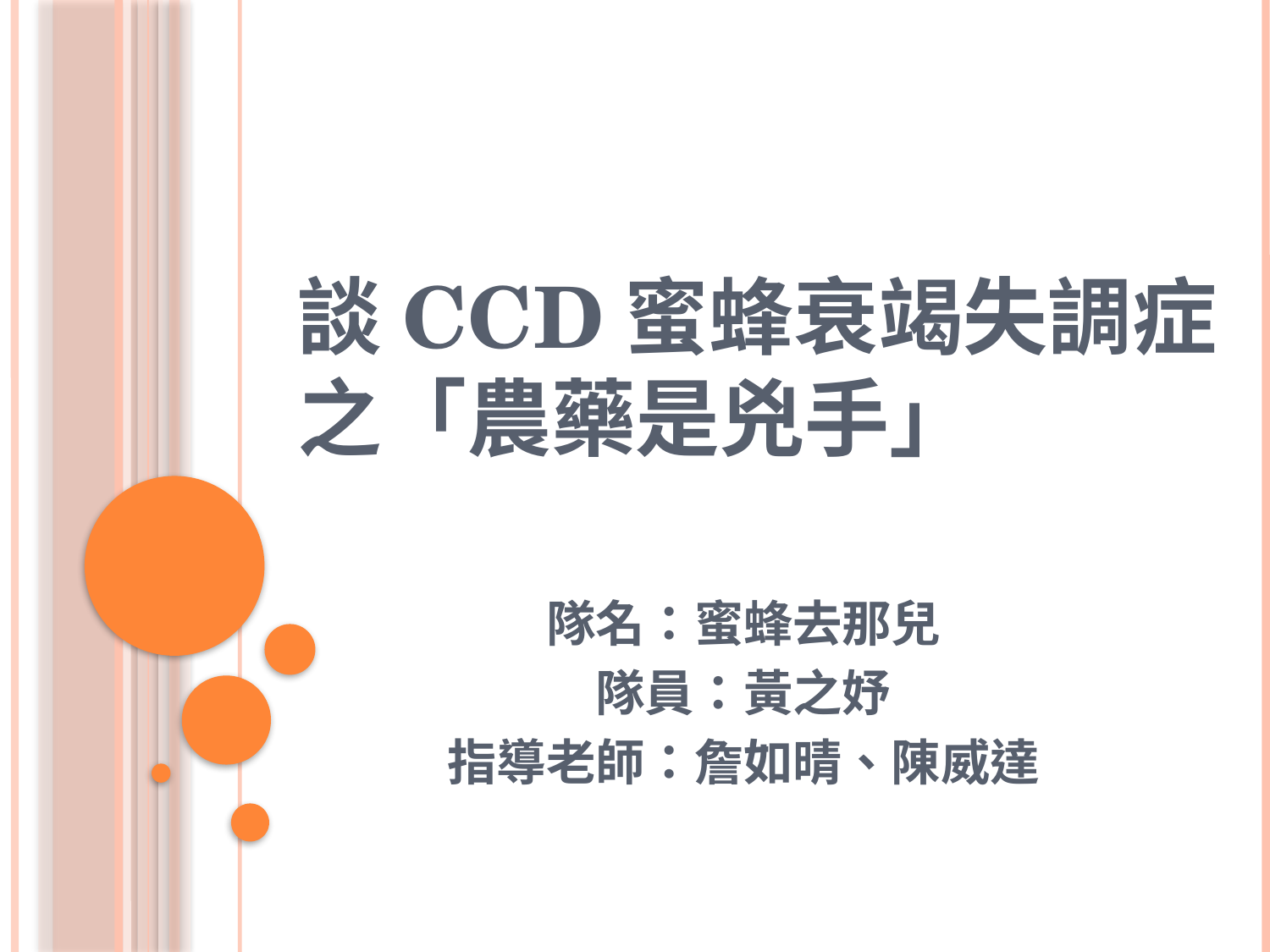

# 談CCD蜜蜂衰竭失調症之「農藥是兇手」
隊名：蜜蜂去那兒
隊員：黃之妤
指導老師：詹如晴、陳威達